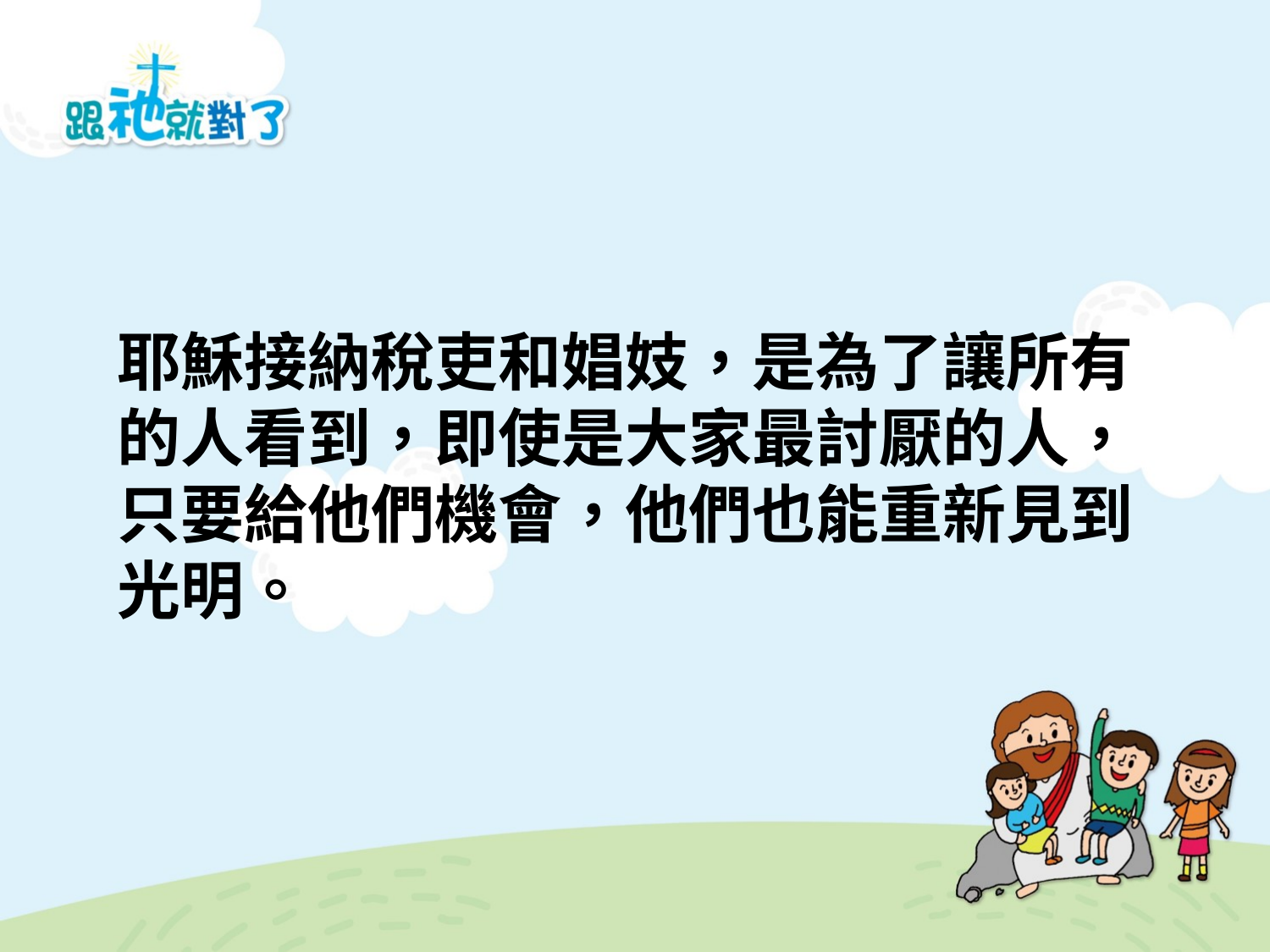

耶穌接納稅吏和娼妓，是為了讓所有的人看到，即使是大家最討厭的人，只要給他們機會，他們也能重新見到光明。